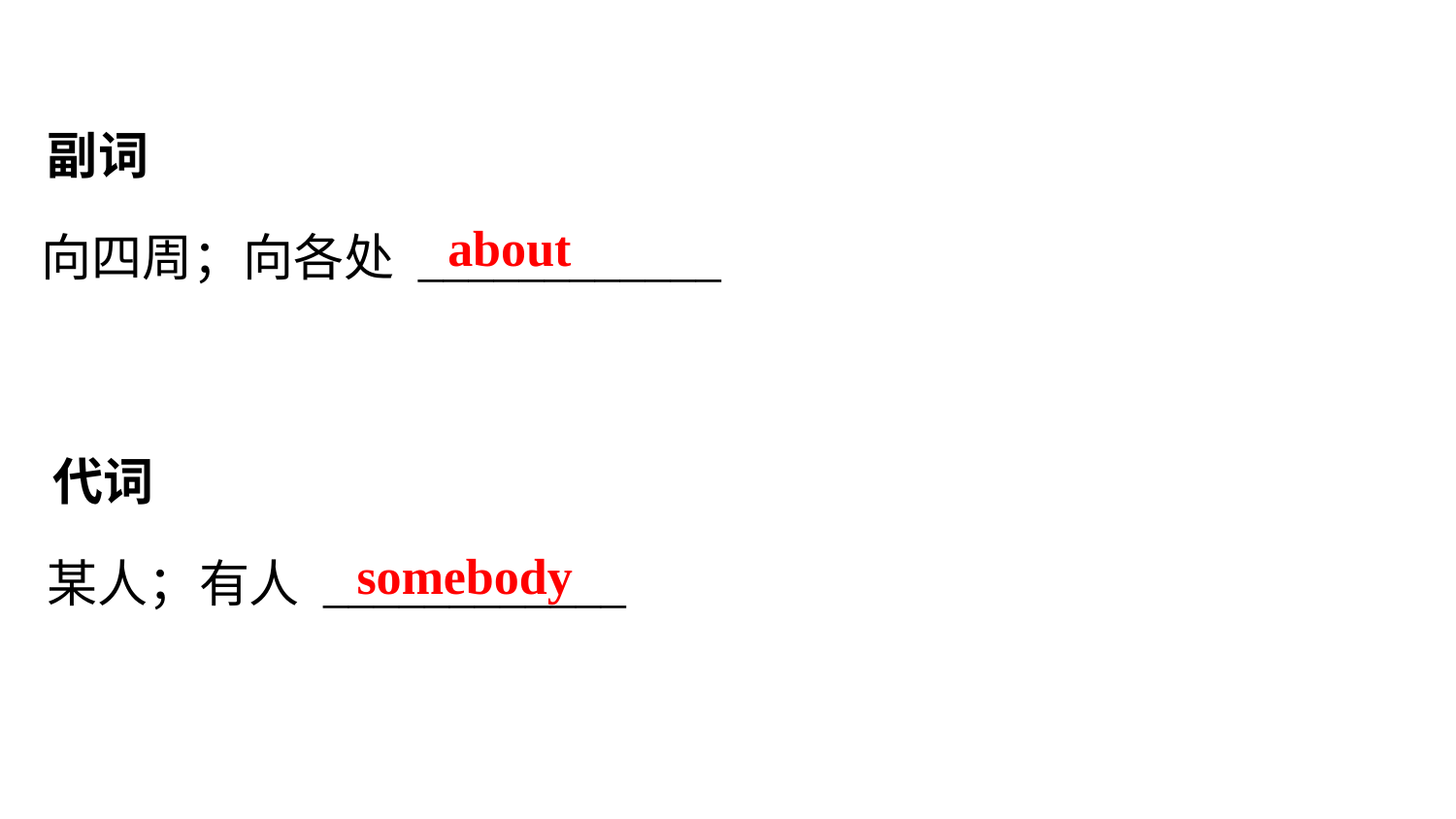

副词
about
向四周；向各处 ____________
代词
somebody
某人；有人 ____________